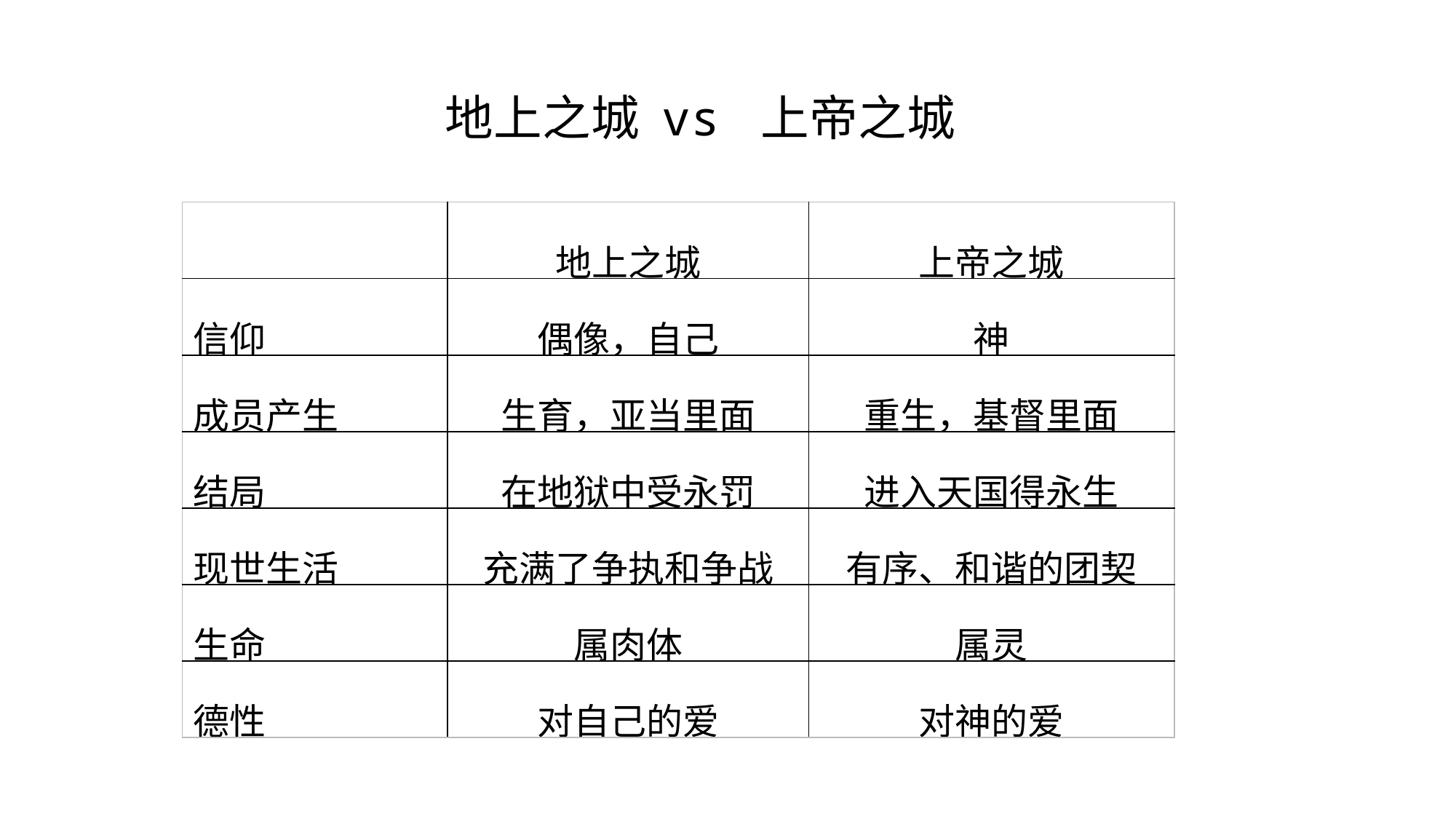

地上之城 vs 上帝之城
|  | 地上之城 | 上帝之城 |
| --- | --- | --- |
| 信仰 | 偶像，自己 | 神 |
| 成员产生 | 生育，亚当里面 | 重生，基督里面 |
| 结局 | 在地狱中受永罚 | 进入天国得永生 |
| 现世生活 | 充满了争执和争战 | 有序、和谐的团契 |
| 生命 | 属肉体 | 属灵 |
| 德性 | 对自己的爱 | 对神的爱 |